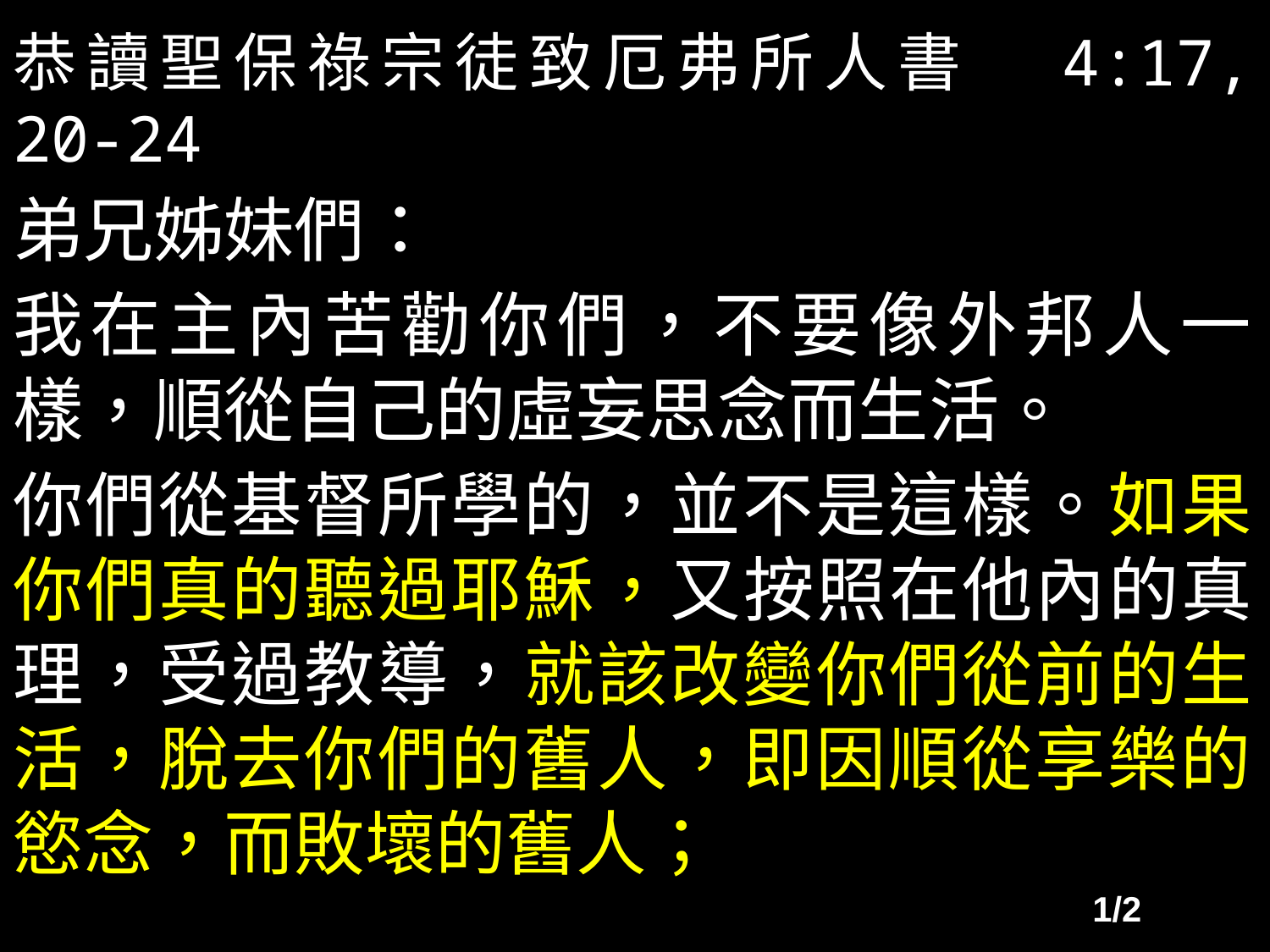

恭讀聖保祿宗徒致厄弗所人書　4:17, 20-24
弟兄姊妹們：
我在主內苦勸你們，不要像外邦人一樣，順從自己的虛妄思念而生活。
你們從基督所學的，並不是這樣。如果你們真的聽過耶穌，又按照在他內的真理，受過教導，就該改變你們從前的生活，脫去你們的舊人，即因順從享樂的慾念，而敗壞的舊人；
1/2